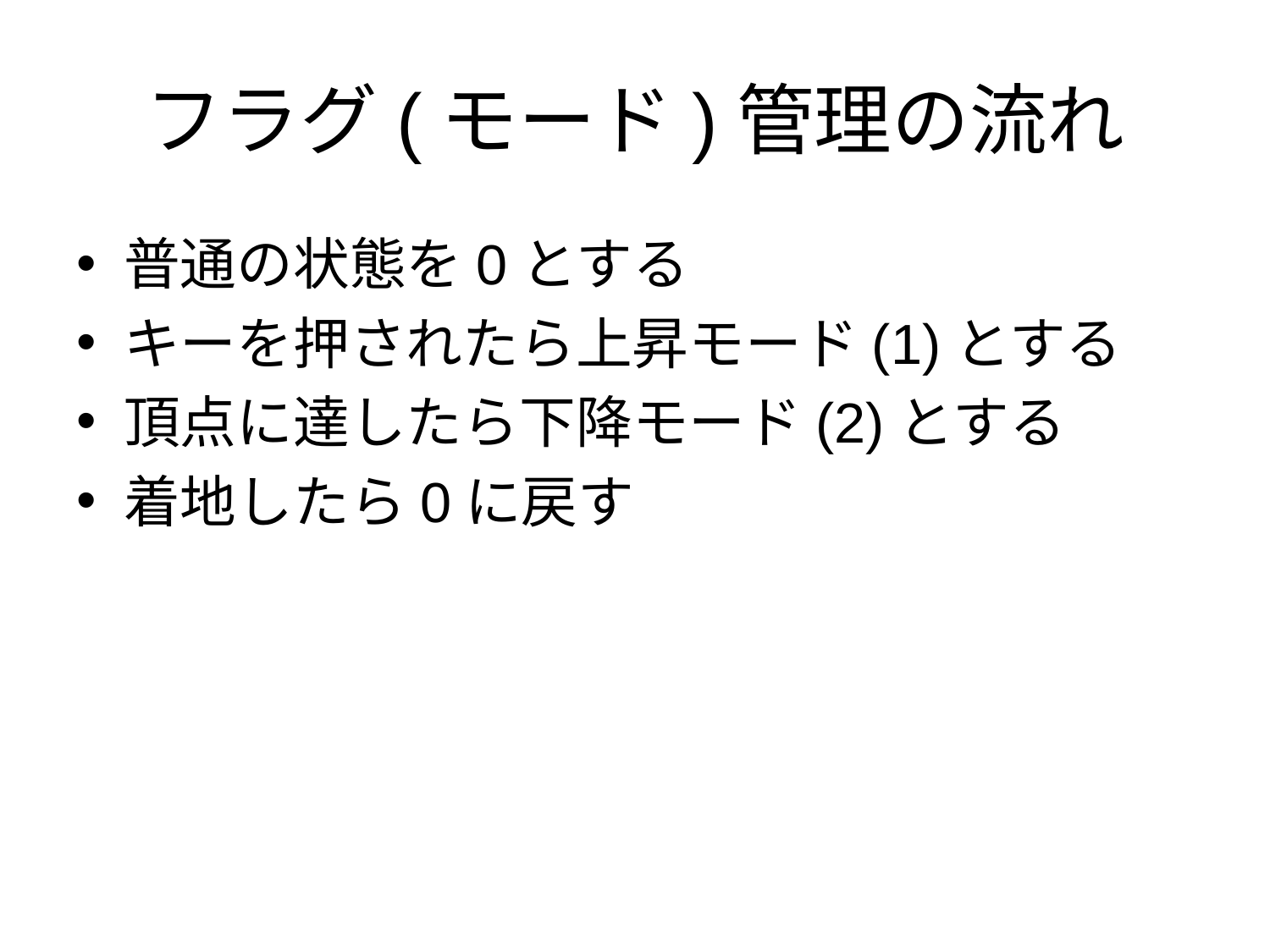

# フラグ(モード)管理の流れ
普通の状態を0とする
キーを押されたら上昇モード(1)とする
頂点に達したら下降モード(2)とする
着地したら0に戻す